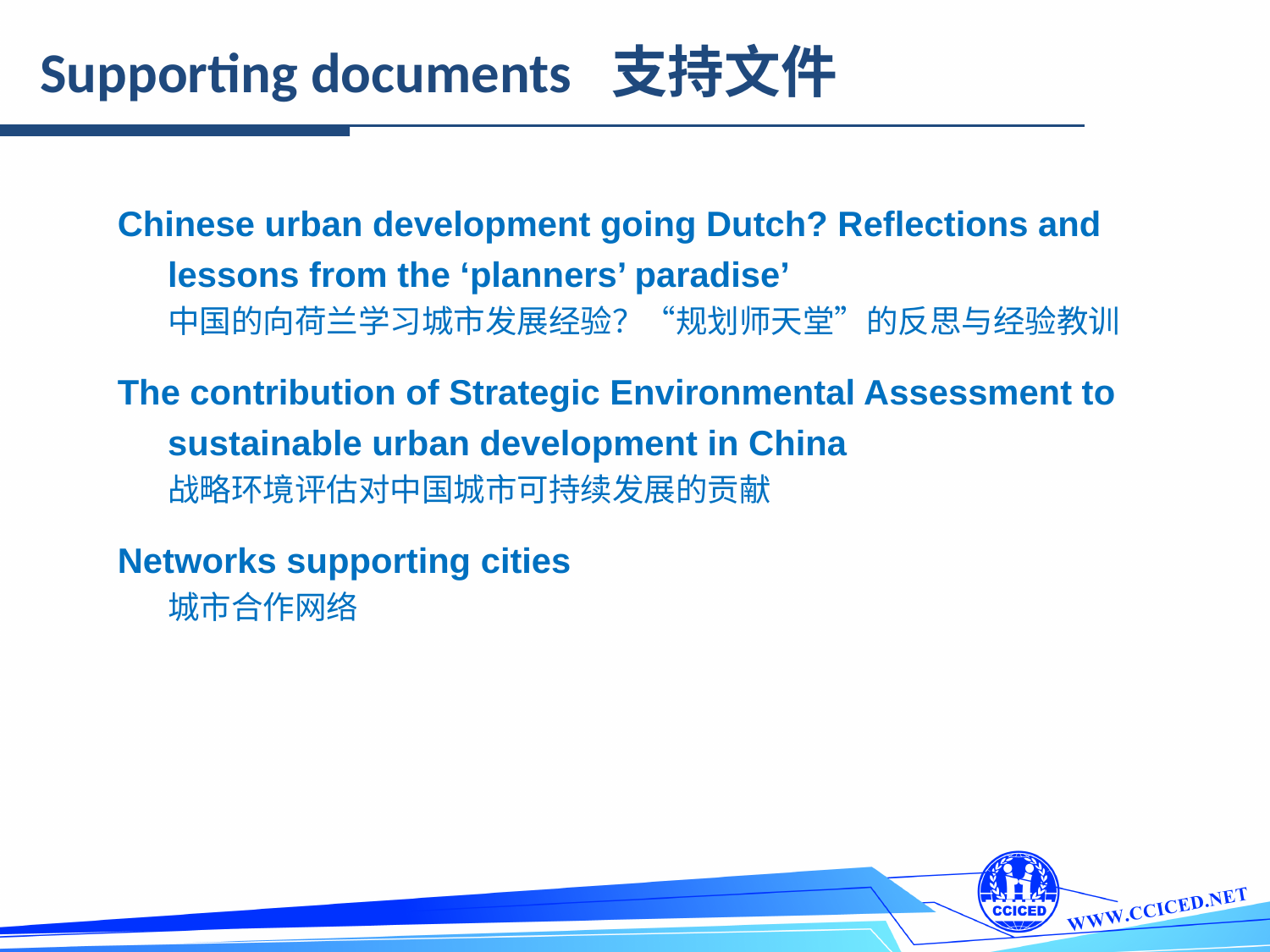

Supporting documents  支持文件
Chinese urban development going Dutch? Reflections and lessons from the ‘planners’ paradise’
中国的向荷兰学习城市发展经验？“规划师天堂”的反思与经验教训
The contribution of Strategic Environmental Assessment to sustainable urban development in China
战略环境评估对中国城市可持续发展的贡献
Networks supporting cities
城市合作网络